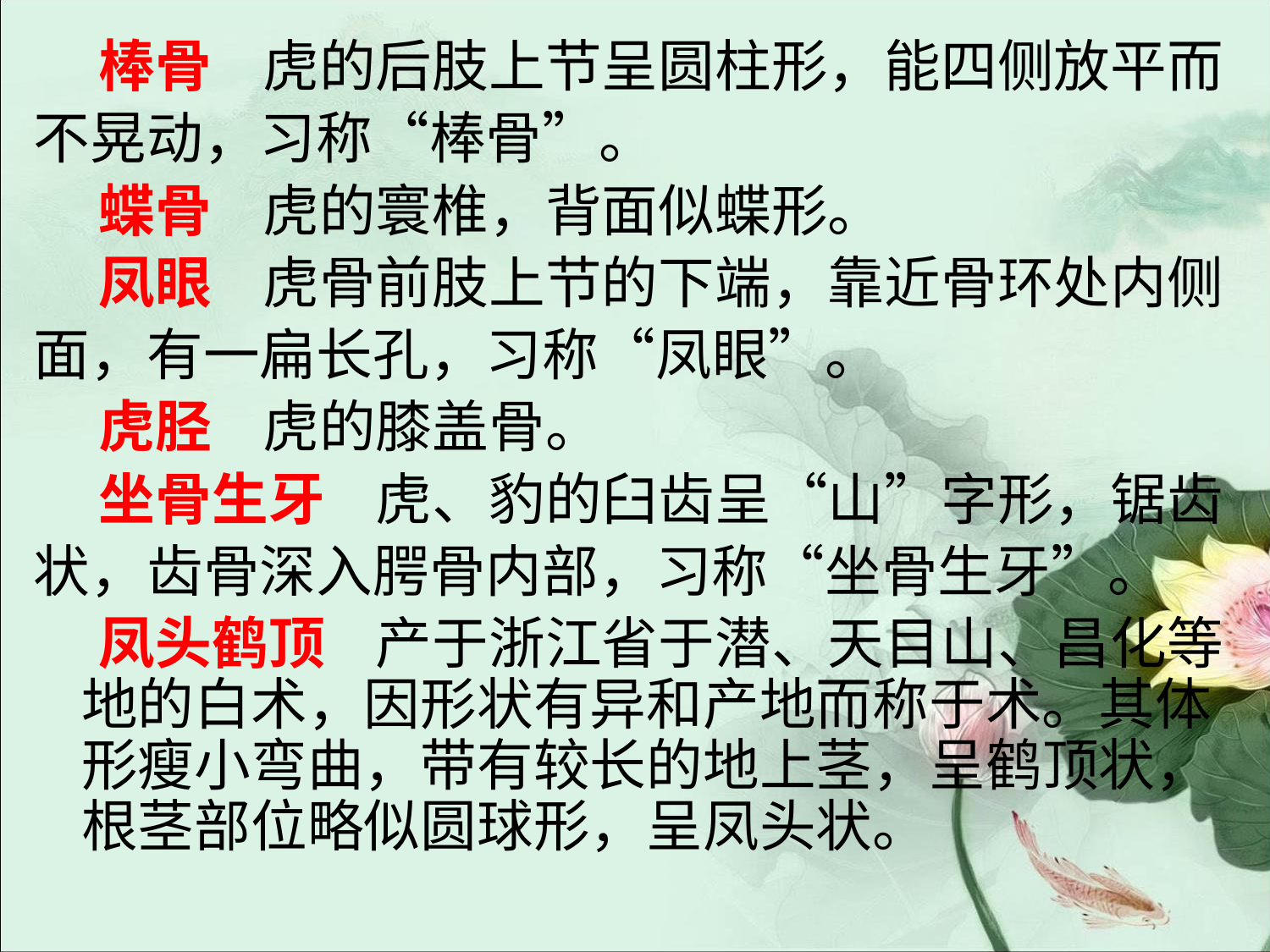

#
    棒骨    虎的后肢上节呈圆柱形，能四侧放平而
不晃动，习称“棒骨”。
    蝶骨    虎的寰椎，背面似蝶形。
    凤眼    虎骨前肢上节的下端，靠近骨环处内侧
面，有一扁长孔，习称“凤眼”。
    虎胫    虎的膝盖骨。
    坐骨生牙    虎、豹的臼齿呈“山”字形，锯齿
状，齿骨深入腭骨内部，习称“坐骨生牙”。
    凤头鹤顶    产于浙江省于潜、天目山、昌化等地的白术，因形状有异和产地而称于术。其体形瘦小弯曲，带有较长的地上茎，呈鹤顶状，根茎部位略似圆球形，呈凤头状。